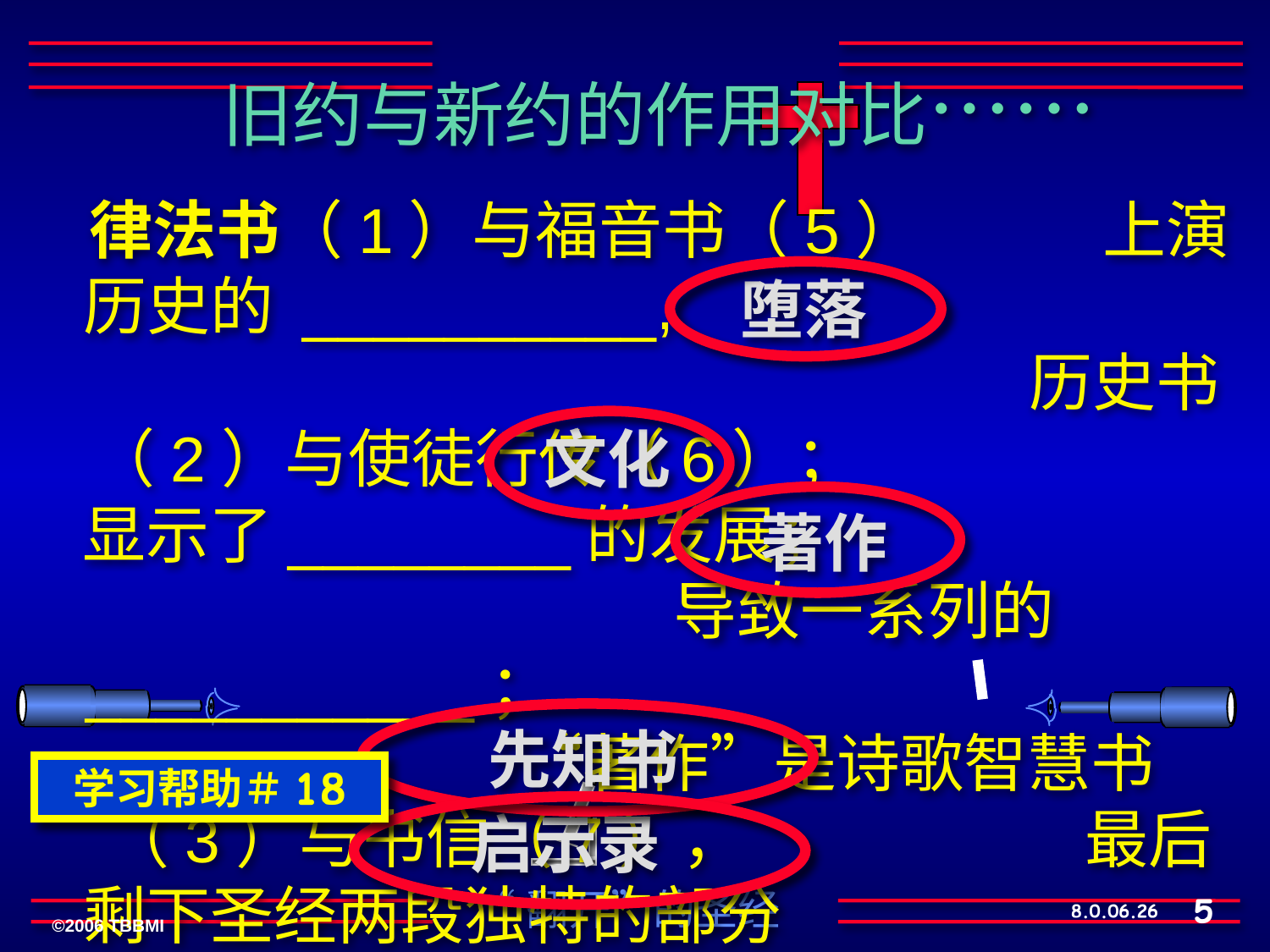

旧约与新约的作用对比……
律法书（1）与福音书（5）             上演历史的 __________,                                                                                     历史书（2）与使徒行传（6）；                           显示了________的发展；                                                          导致一系列的 ___________；                                                                          “著作”是诗歌智慧书（3）与书信（7），                        最后剩下圣经两段独特的部分                                                           _______________ （4）与                                  _____________ （8）。

堕落

文化

 著作

先知书
学习帮助＃18

启示录
5
8.0.06.
26
©2006 TBBMI